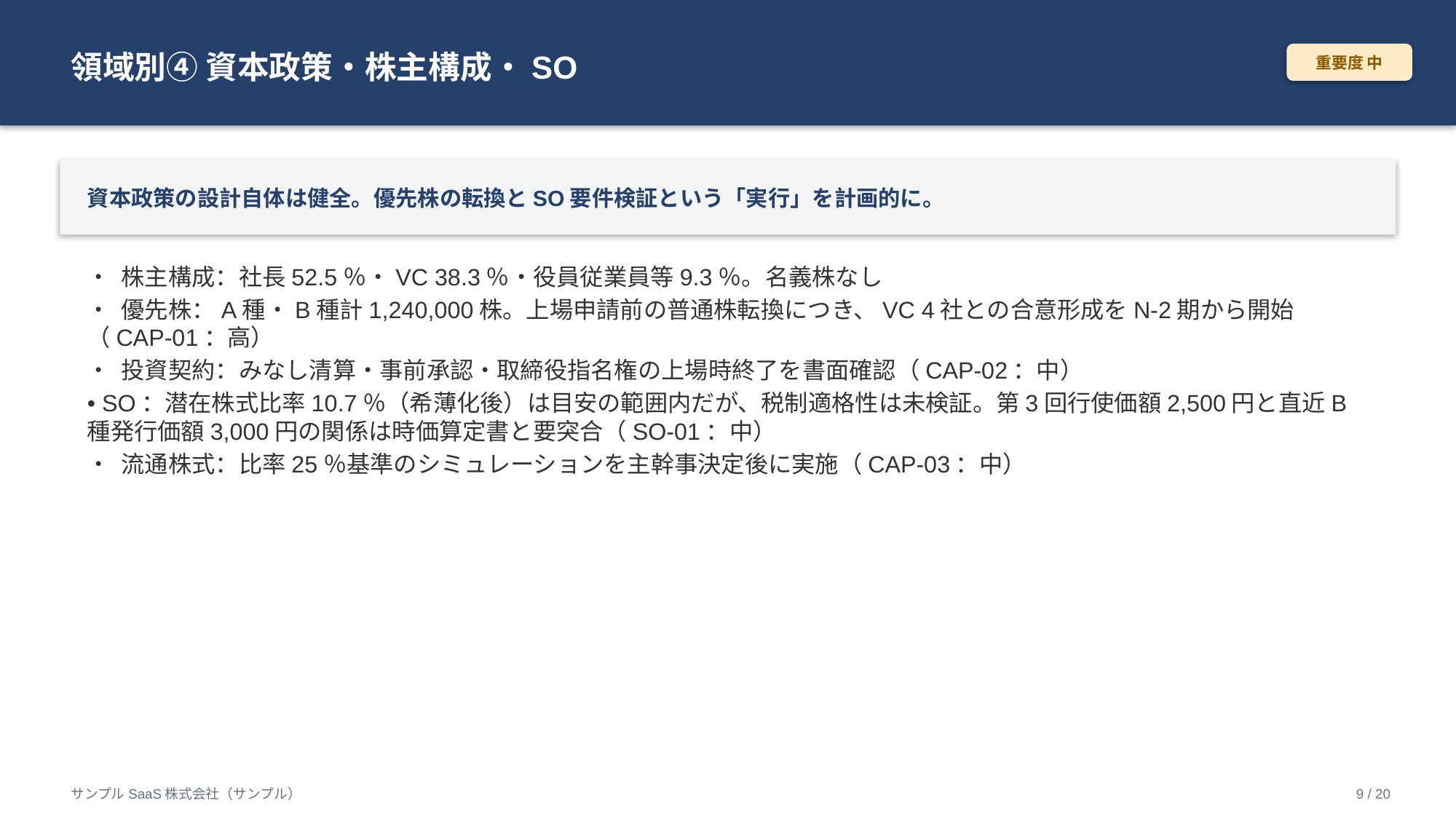

領域別④ 資本政策・株主構成・SO
重要度 中

資本政策の設計自体は健全。優先株の転換とSO要件検証という「実行」を計画的に。
• 株主構成：社長52.5％・VC 38.3％・役員従業員等9.3％。名義株なし
• 優先株：A種・B種計1,240,000株。上場申請前の普通株転換につき、VC 4社との合意形成をN-2期から開始（CAP-01：高）
• 投資契約：みなし清算・事前承認・取締役指名権の上場時終了を書面確認（CAP-02：中）
• SO：潜在株式比率10.7％（希薄化後）は目安の範囲内だが、税制適格性は未検証。第3回行使価額2,500円と直近B種発行価額3,000円の関係は時価算定書と要突合（SO-01：中）
• 流通株式：比率25％基準のシミュレーションを主幹事決定後に実施（CAP-03：中）
サンプルSaaS株式会社（サンプル）
9 / 20